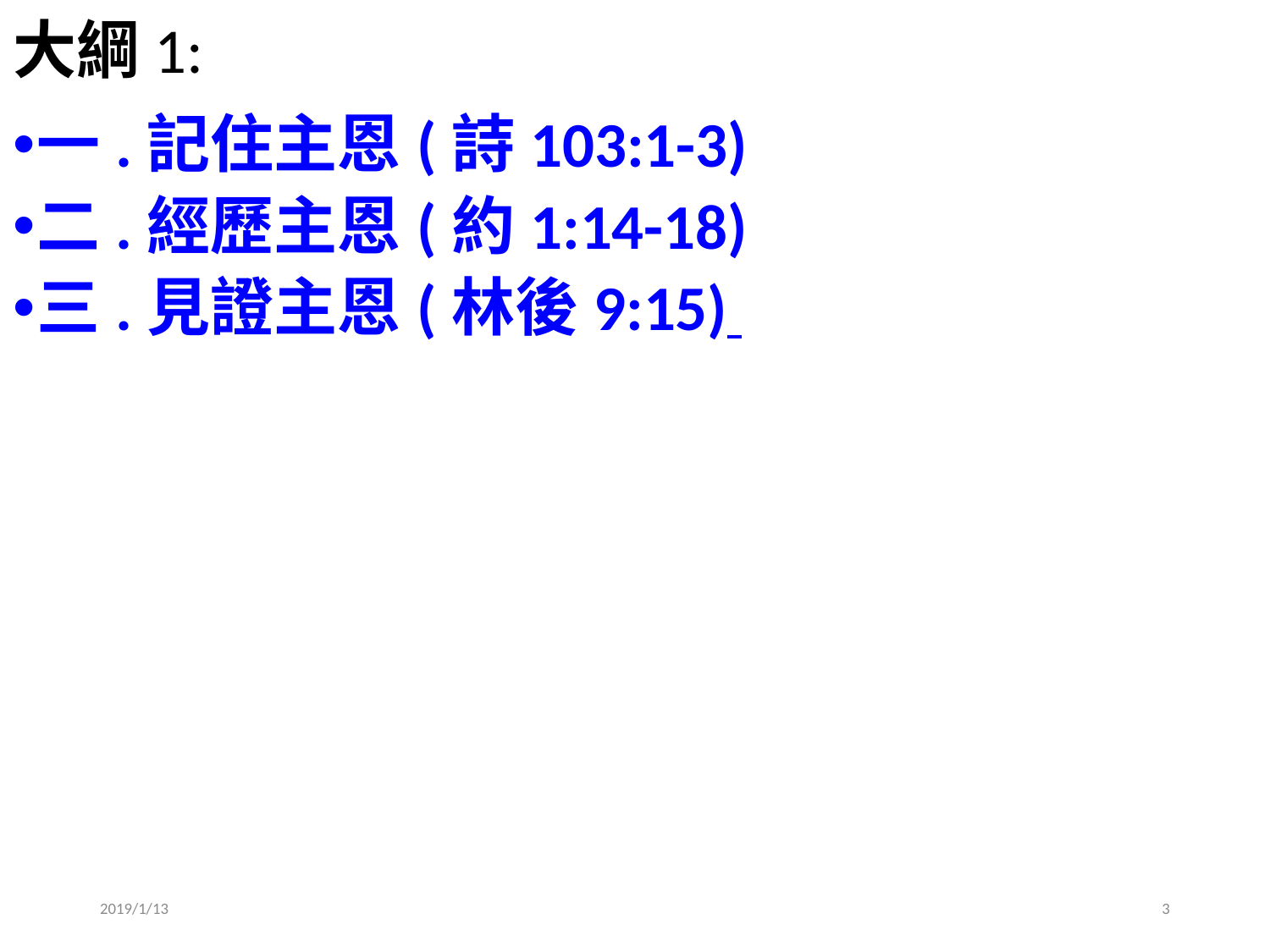

# 大綱1:
一.記住主恩(詩103:1-3)
二.經歷主恩(約1:14-18)
三.見證主恩(林後9:15)

2019/1/13
3